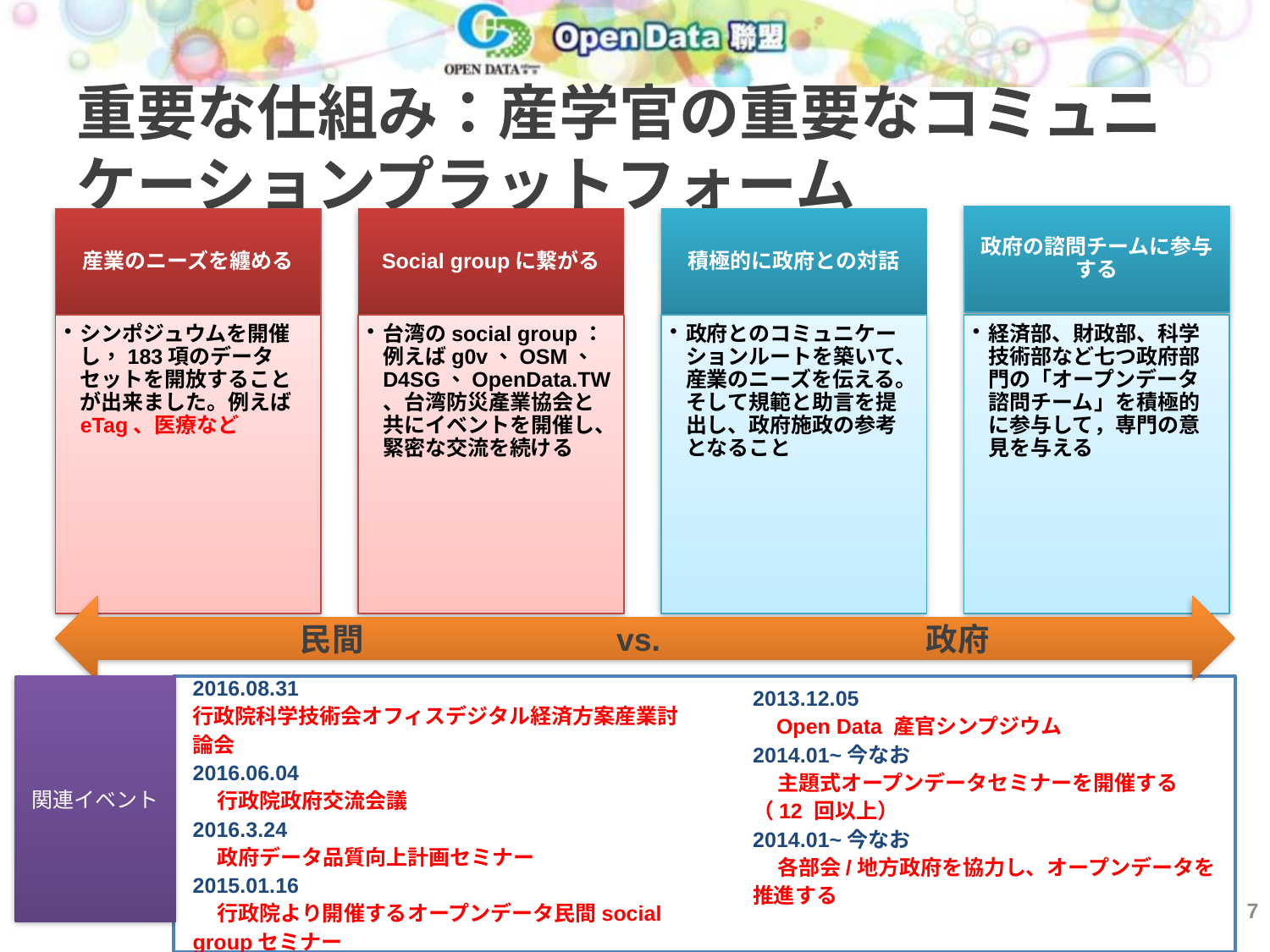

# 重要な仕組み：産学官の重要なコミュニケーションプラットフォーム
産業のニーズを纏める
シンポジュウムを開催し，183項のデータセットを開放することが出来ました。例えばeTag、医療など
Social groupに繋がる
台湾のsocial group： 例えばg0v、OSM、D4SG、OpenData.TW、台湾防災產業協会と共にイベントを開催し、緊密な交流を続ける
積極的に政府との対話
政府とのコミュニケーションルートを築いて、産業のニーズを伝える。そして規範と助言を提出し、政府施政の参考となること
政府の諮問チームに参与する
経済部、財政部、科学技術部など七つ政府部門の「オープンデータ諮問チーム」を積極的に参与して，専門の意見を与える

民間                                  vs.                             政府

2016.08.31
行政院科学技術会オフィスデジタル経済方案産業討論会
2016.06.04
    行政院政府交流会議
2016.3.24
    政府データ品質向上計画セミナー
2015.01.16
    行政院より開催するオープンデータ民間social groupセミナー
関連イベント

2013.12.05
    Open Data 產官シンプジウム
2014.01~今なお
    主題式オープンデータセミナーを開催する（12 回以上）
2014.01~今なお
    各部会/地方政府を協力し、オープンデータを推進する
7